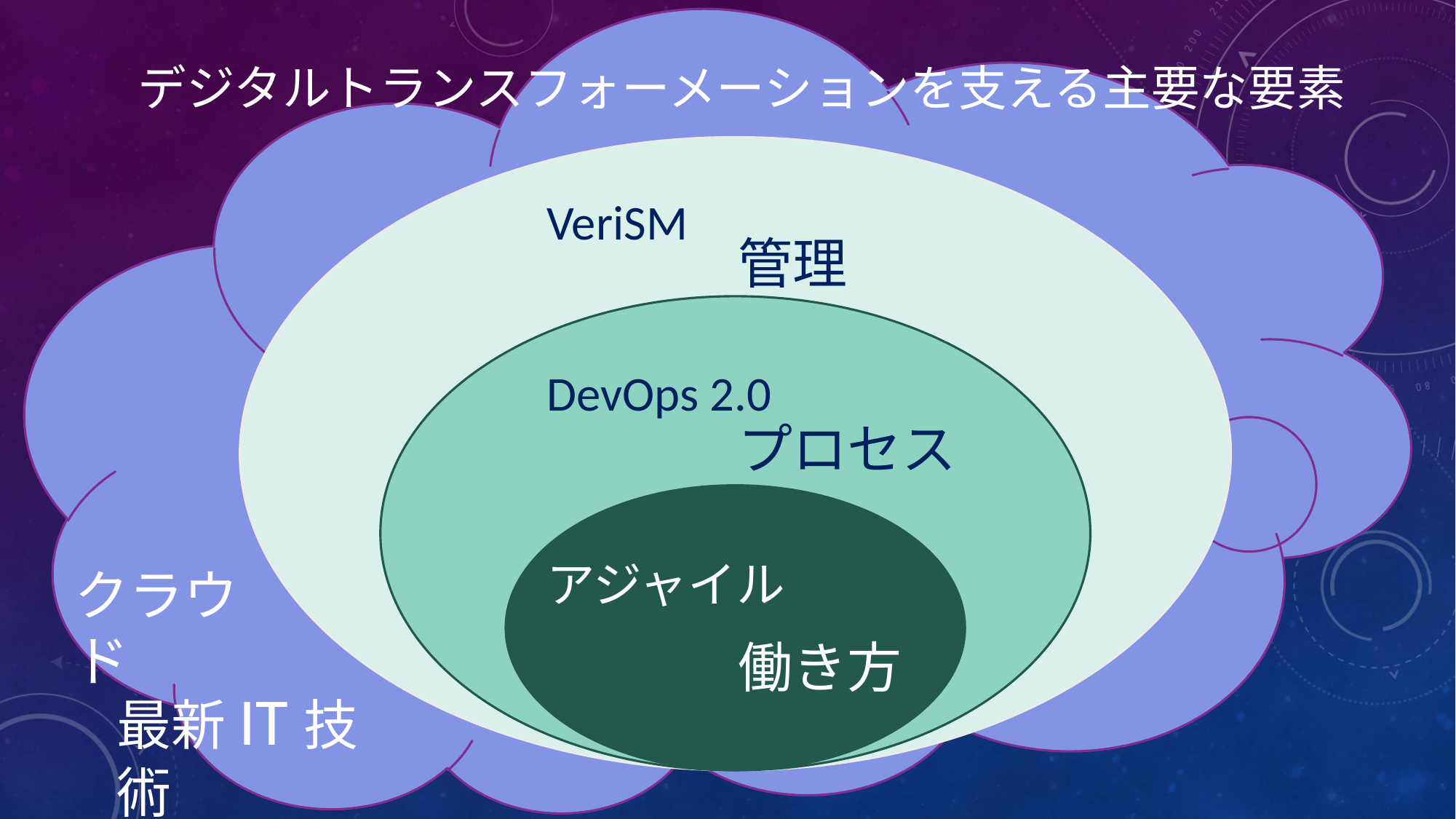

デジタルトランスフォーメーションを支える主要な要素

VeriSM
管理

DevOps 2.0
プロセス

アジャイル
クラウド
働き方
最新IT技術